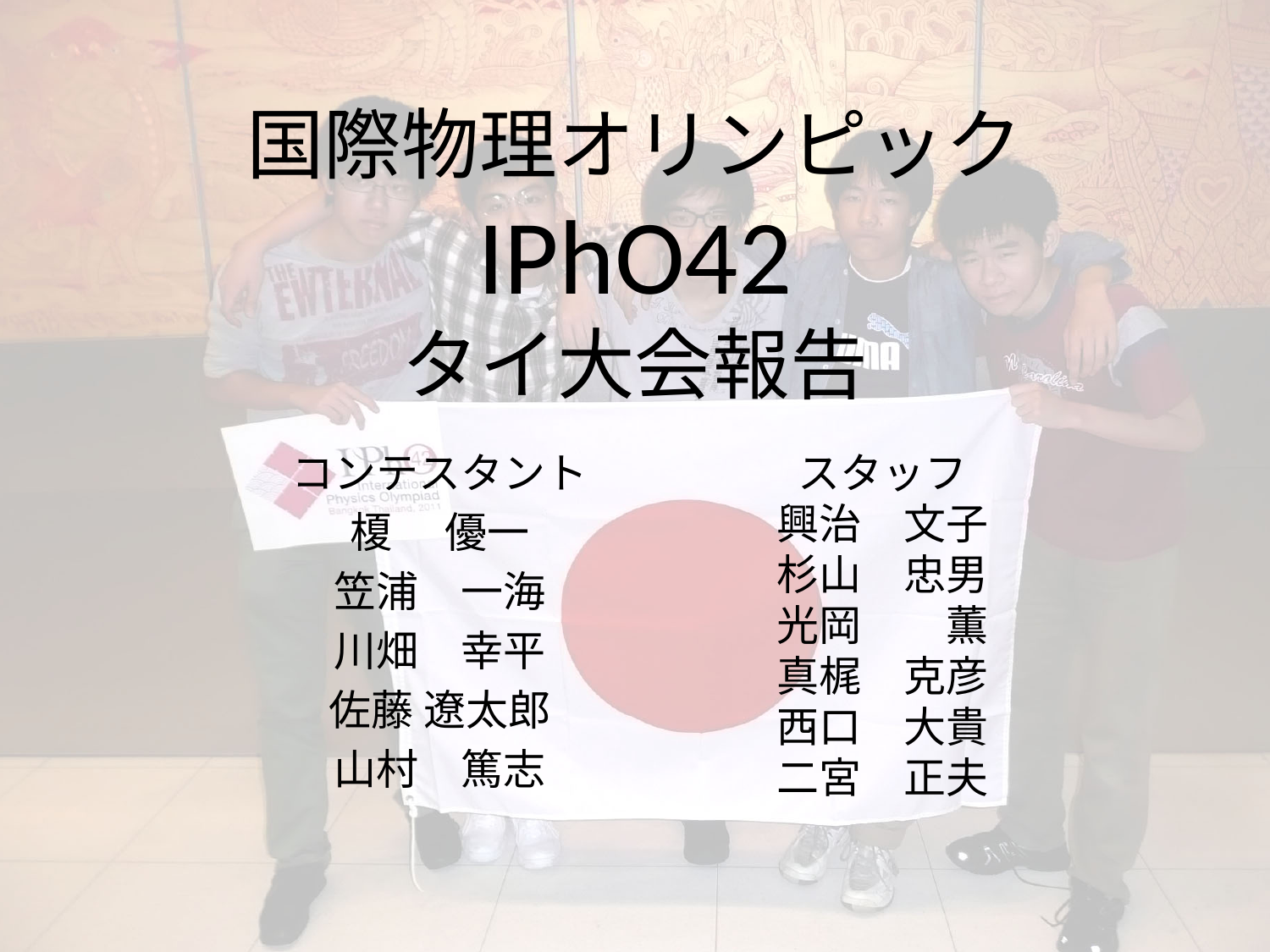

# 国際物理オリンピック IPhO42 タイ大会報告
コンテスタント
榎　 優一
笠浦　一海
川畑　幸平
佐藤 遼太郎
山村　篤志
スタッフ
興治　文子
杉山　忠男
光岡　　薫
真梶　克彦
西口　大貴
二宮　正夫